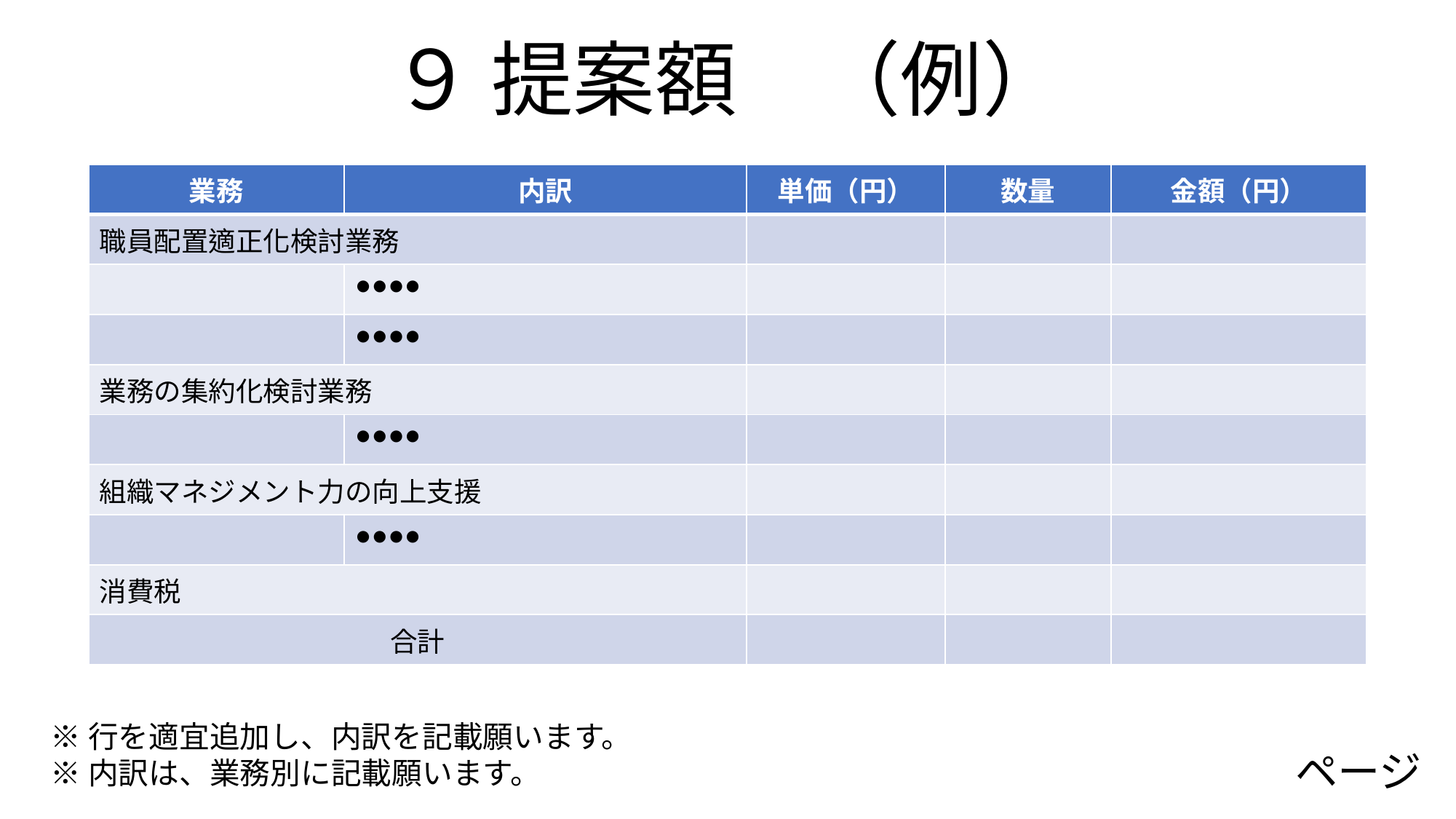

９ 提案額　（例）
| 業務 | 内訳 | 単価（円） | 数量 | 金額（円） |
| --- | --- | --- | --- | --- |
| 職員配置適正化検討業務 |  |  |  |  |
|  | ●●●● |  |  |  |
|  | ●●●● |  |  |  |
| 業務の集約化検討業務 |  |  |  |  |
|  | ●●●● |  |  |  |
| 組織マネジメント力の向上支援 |  |  |  |  |
|  | ●●●● |  |  |  |
| 消費税 |  |  |  |  |
| 合計 |  |  |  |  |
※行を適宜追加し、内訳を記載願います。
※内訳は、業務別に記載願います。
ページ